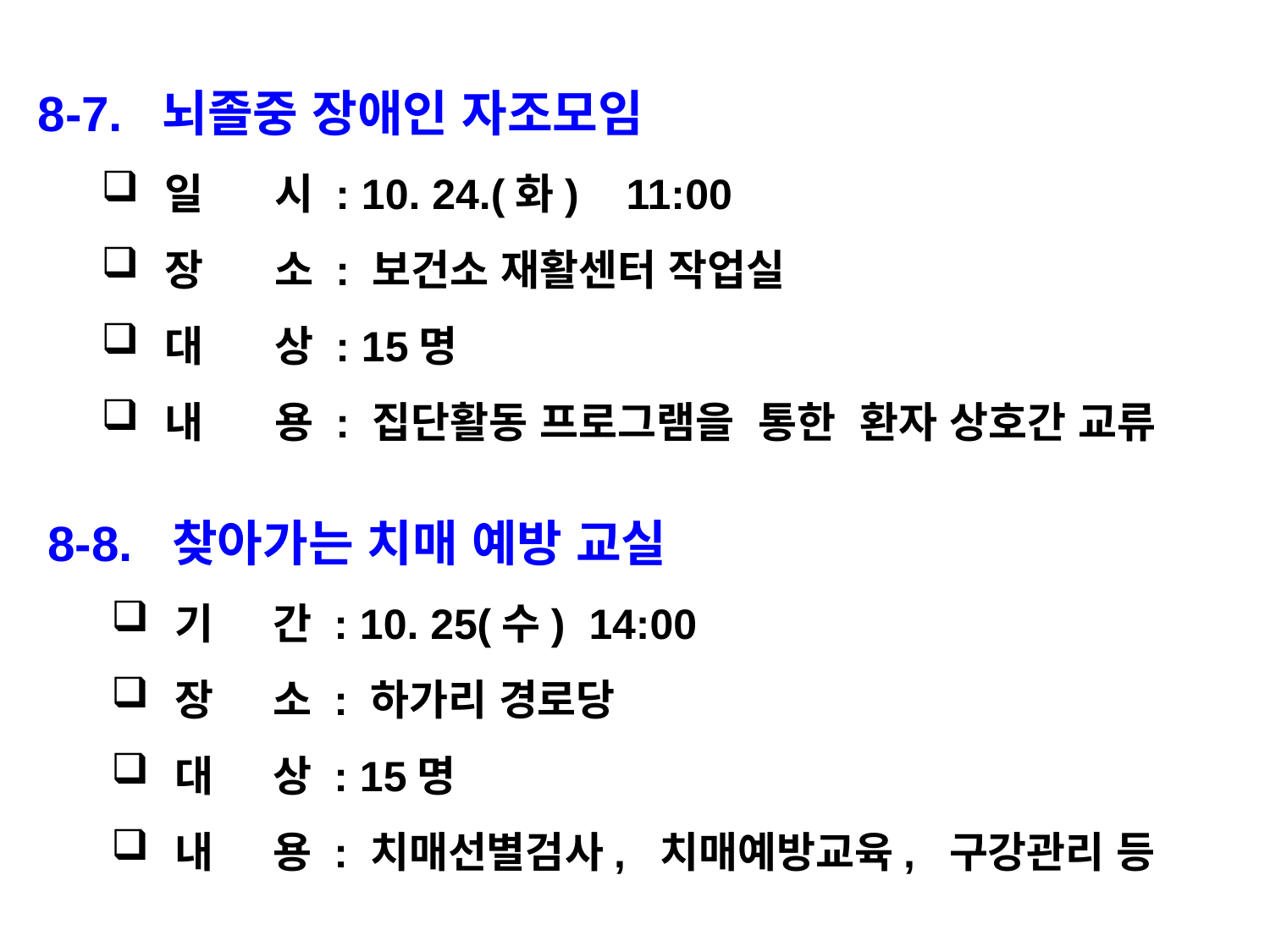

8-7.  뇌졸중 장애인 자조모임
일      시 : 10. 24.(화)    11:00
장      소 : 보건소 재활센터 작업실
대      상 : 15명
내      용 : 집단활동 프로그램을  통한  환자 상호간 교류
8-8.  찾아가는 치매 예방 교실
기     간 : 10. 25(수)  14:00
장     소 : 하가리 경로당
대     상 : 15명
내     용 : 치매선별검사,  치매예방교육,  구강관리 등